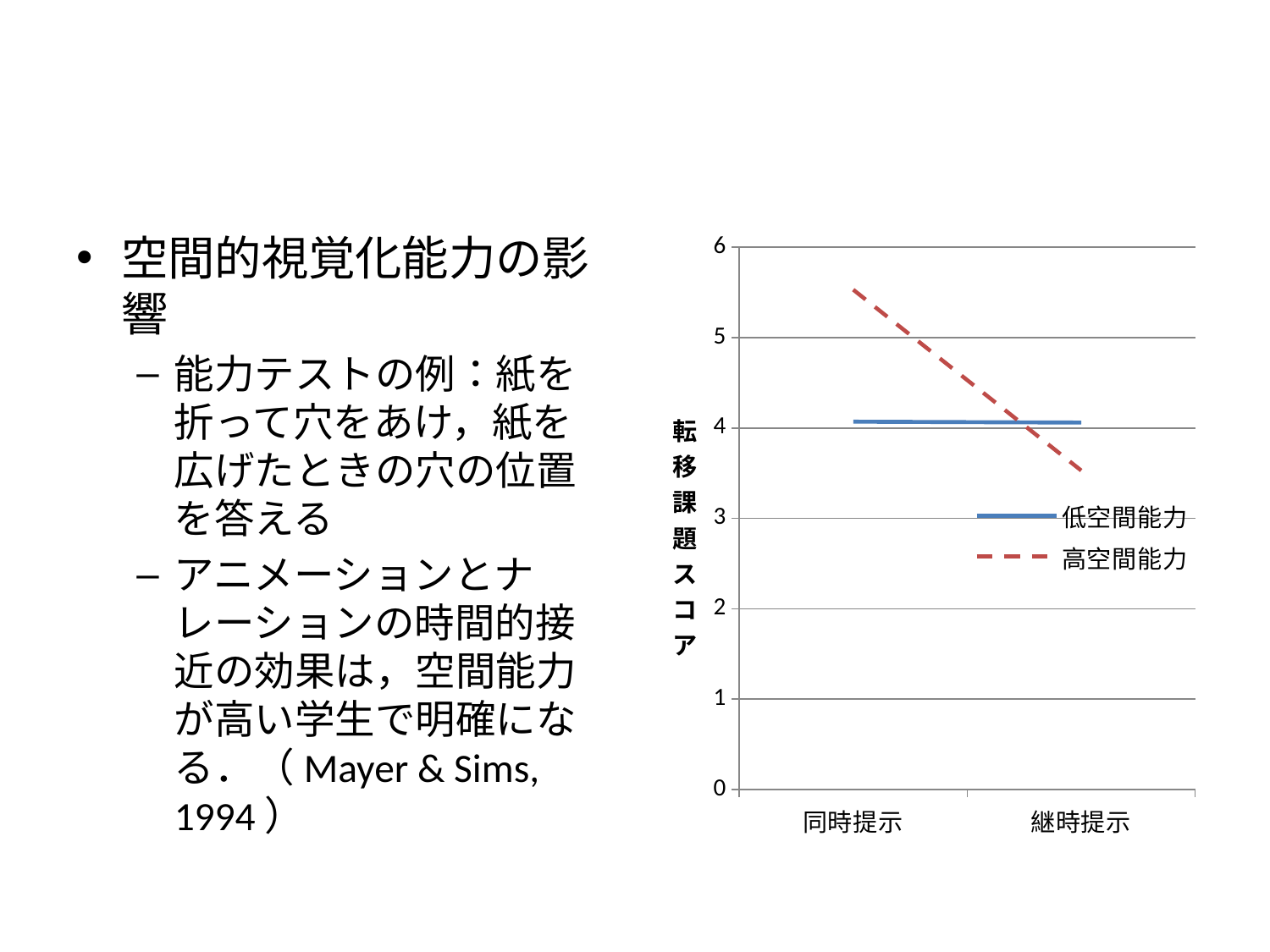

#
空間的視覚化能力の影響
能力テストの例：紙を折って穴をあけ，紙を広げたときの穴の位置を答える
アニメーションとナレーションの時間的接近の効果は，空間能力が高い学生で明確になる．（Mayer & Sims, 1994）

### Chart

| Category | 低空間能力 | 高空間能力 |
|---|---|---|
| 同時提示 | 4.07 | 5.53 |
| 継時提示 | 4.06 | 3.53 |